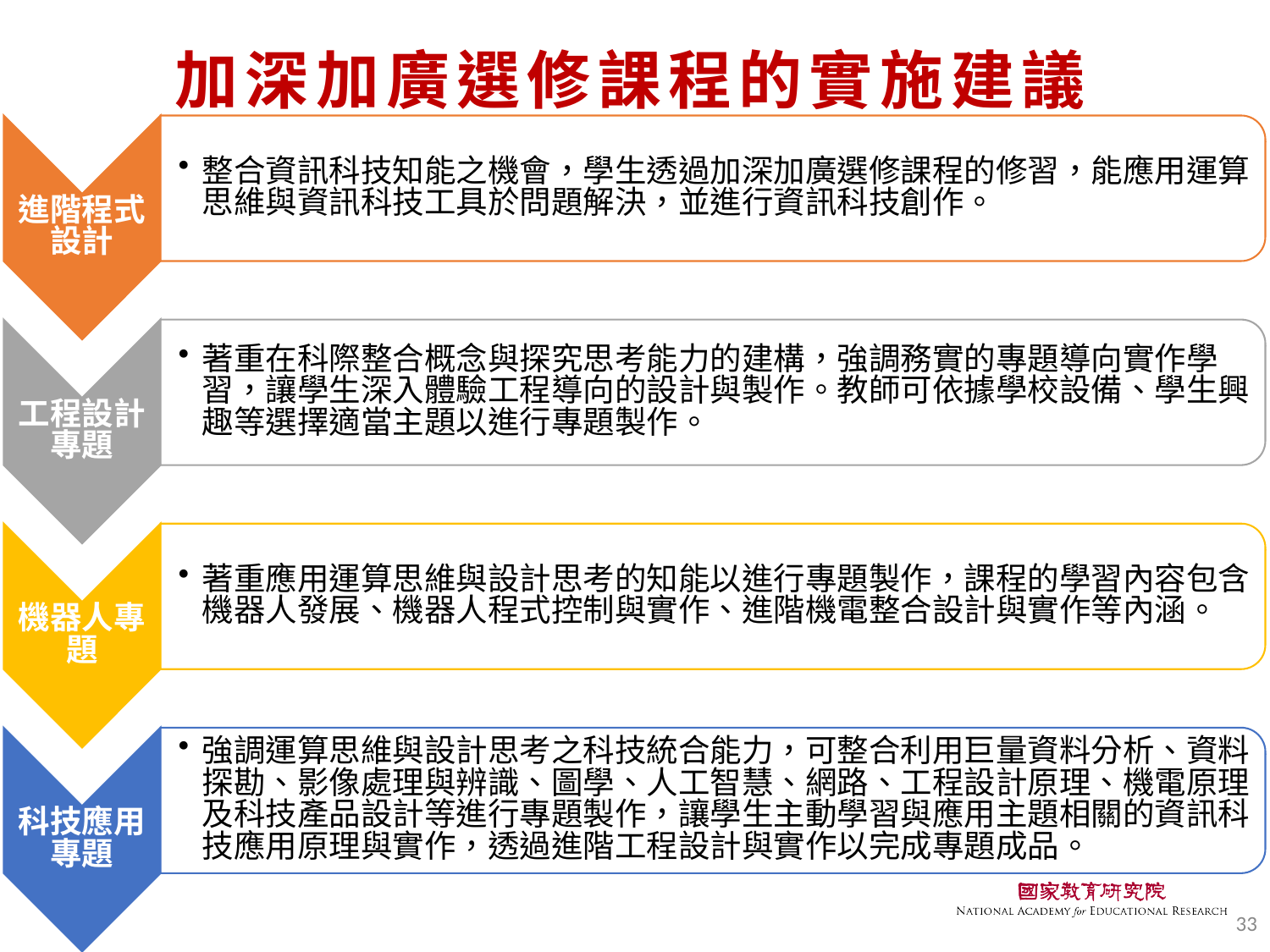

# 加深加廣選修課程的實施建議
進階程式設計
整合資訊科技知能之機會，學生透過加深加廣選修課程的修習，能應用運算思維與資訊科技工具於問題解決，並進行資訊科技創作。
工程設計專題
著重在科際整合概念與探究思考能力的建構，強調務實的專題導向實作學習，讓學生深入體驗工程導向的設計與製作。教師可依據學校設備、學生興趣等選擇適當主題以進行專題製作。
機器人專題
著重應用運算思維與設計思考的知能以進行專題製作，課程的學習內容包含機器人發展、機器人程式控制與實作、進階機電整合設計與實作等內涵。
科技應用專題
強調運算思維與設計思考之科技統合能力，可整合利用巨量資料分析、資料探勘、影像處理與辨識、圖學、人工智慧、網路、工程設計原理、機電原理及科技產品設計等進行專題製作，讓學生主動學習與應用主題相關的資訊科技應用原理與實作，透過進階工程設計與實作以完成專題成品。
33